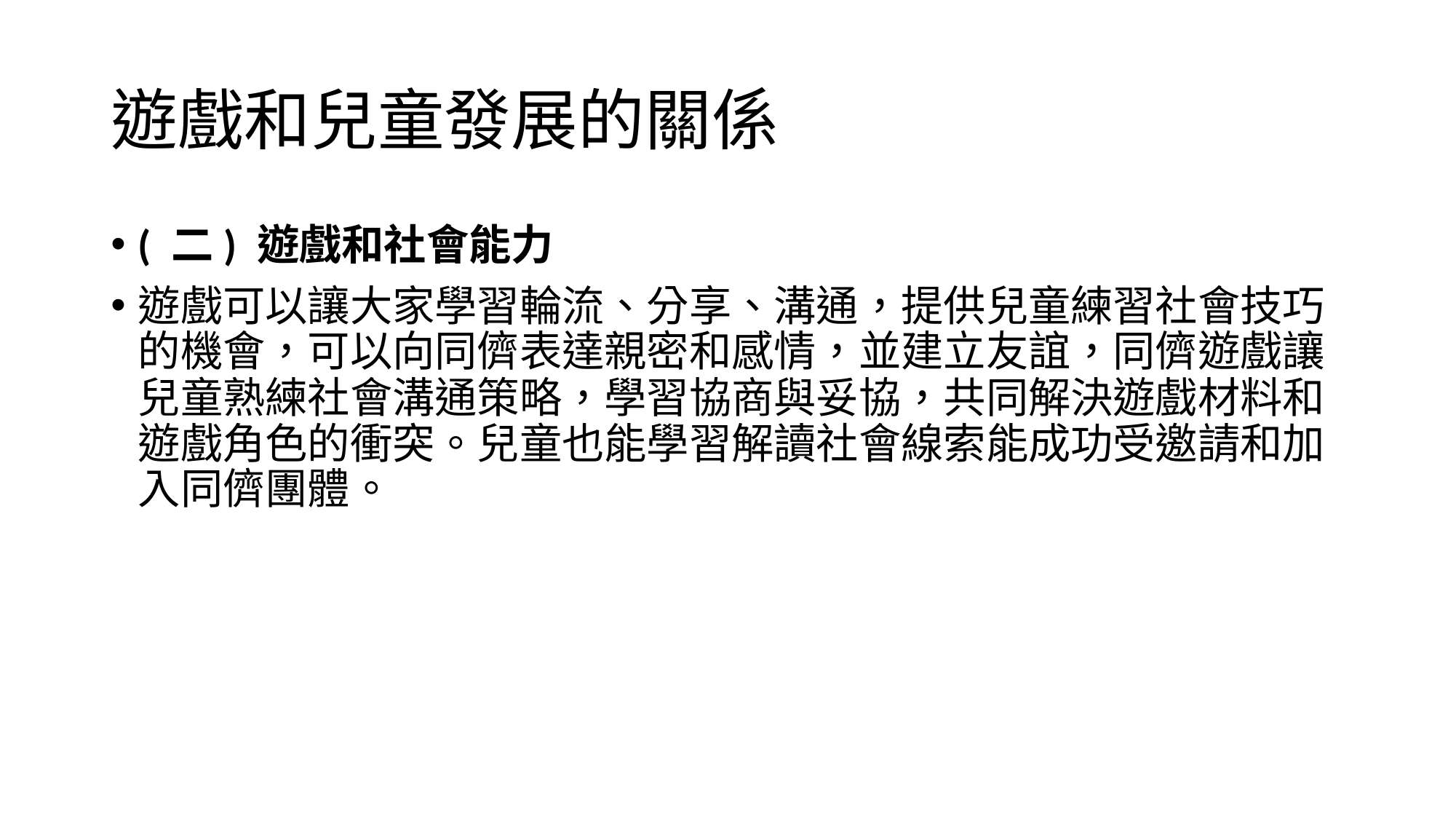

# 遊戲和兒童發展的關係
( 二) 遊戲和社會能力
遊戲可以讓大家學習輪流、分享、溝通，提供兒童練習社會技巧 的機會，可以向同儕表達親密和感情，並建立友誼，同儕遊戲讓兒童熟練社會溝通策略，學習協商與妥協，共同解決遊戲材料和遊戲角色的衝突。兒童也能學習解讀社會線索能成功受邀請和加入同儕團體。